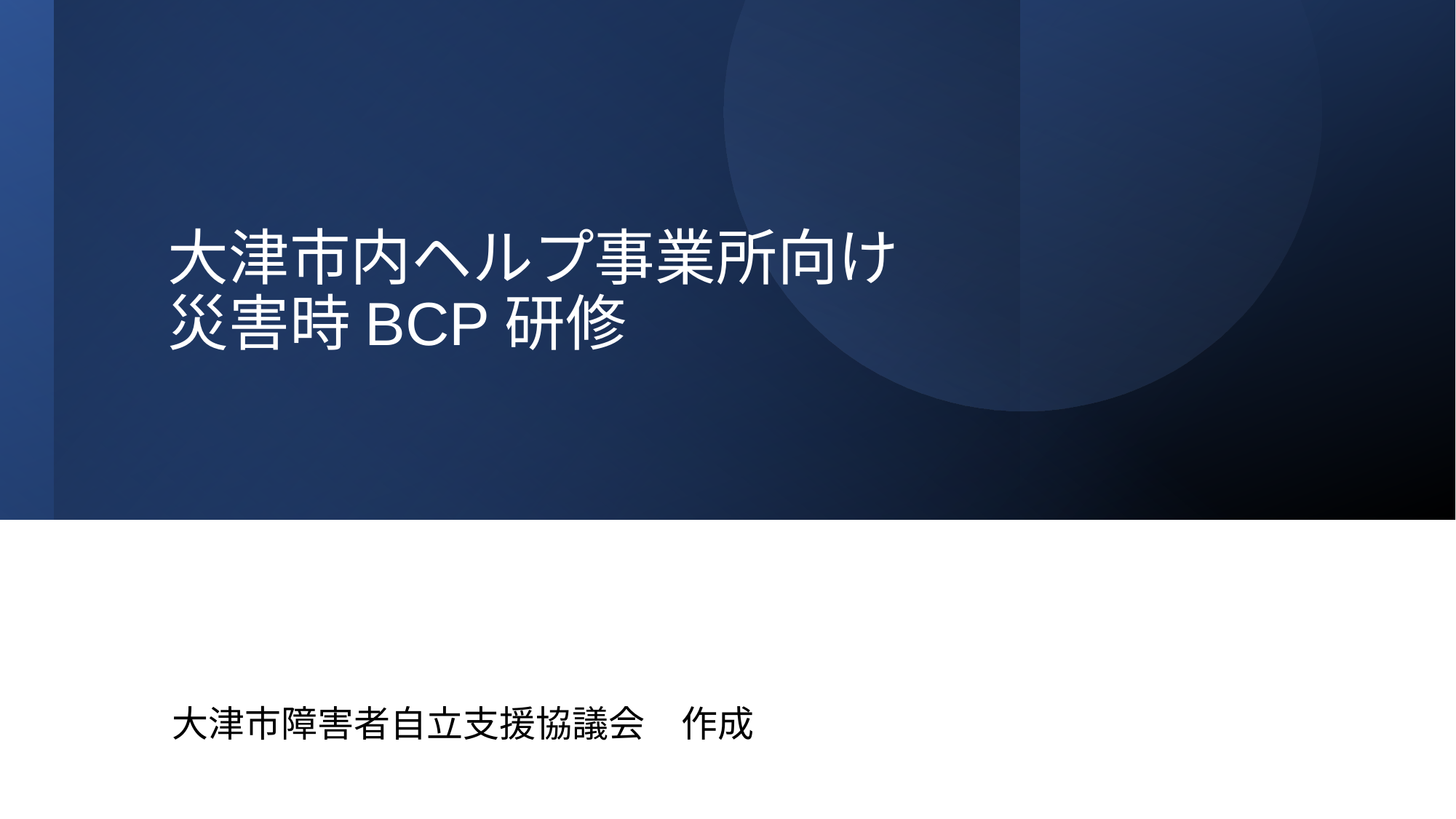

# 大津市内ヘルプ事業所向け 災害時BCP研修

大津市障害者自立支援協議会　作成